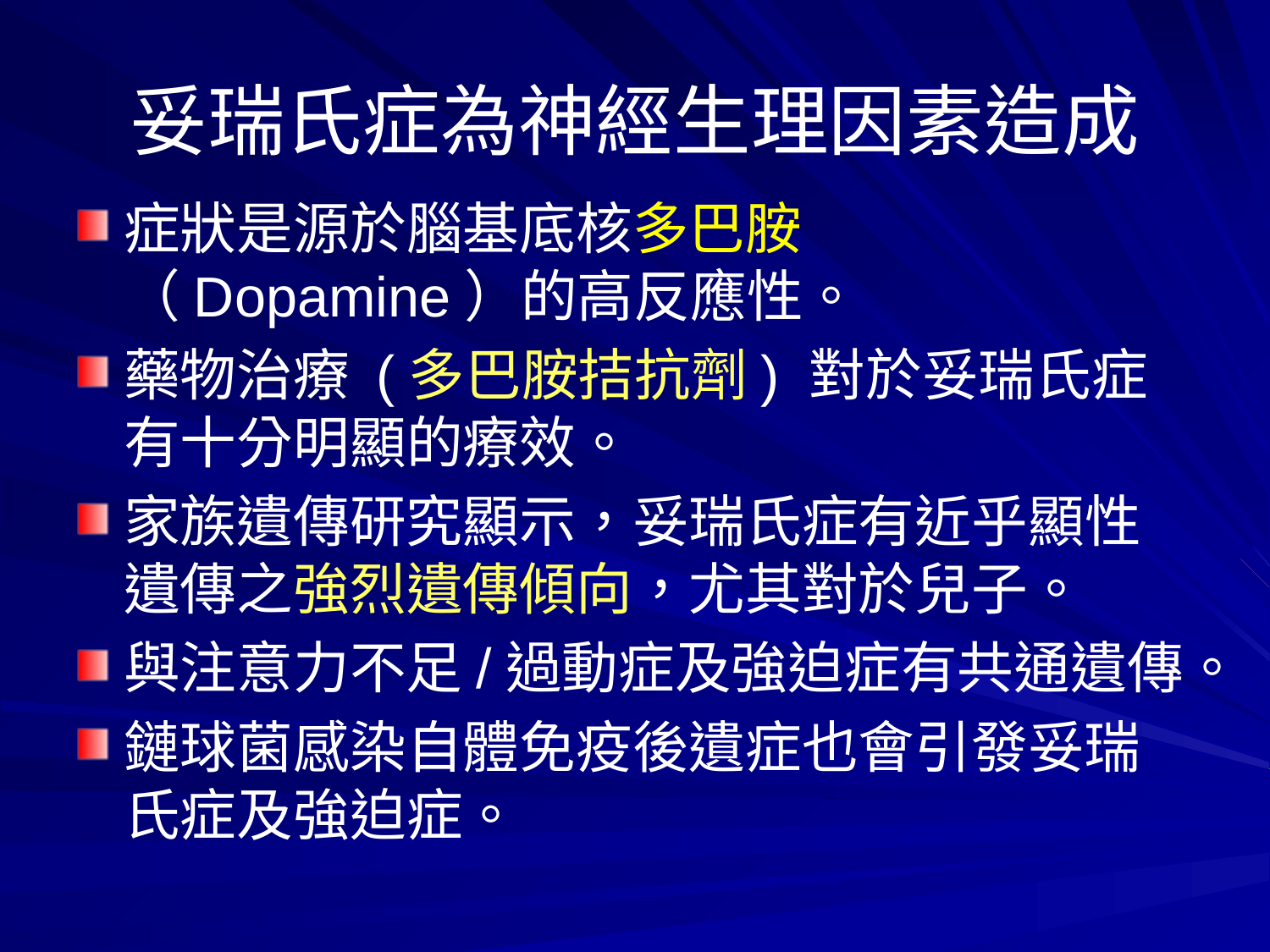

# 妥瑞氏症為神經生理因素造成
症狀是源於腦基底核多巴胺（Dopamine）的高反應性。
藥物治療 (多巴胺拮抗劑) 對於妥瑞氏症有十分明顯的療效。
家族遺傳研究顯示，妥瑞氏症有近乎顯性遺傳之強烈遺傳傾向，尤其對於兒子。
與注意力不足/過動症及強迫症有共通遺傳。
鏈球菌感染自體免疫後遺症也會引發妥瑞氏症及強迫症。